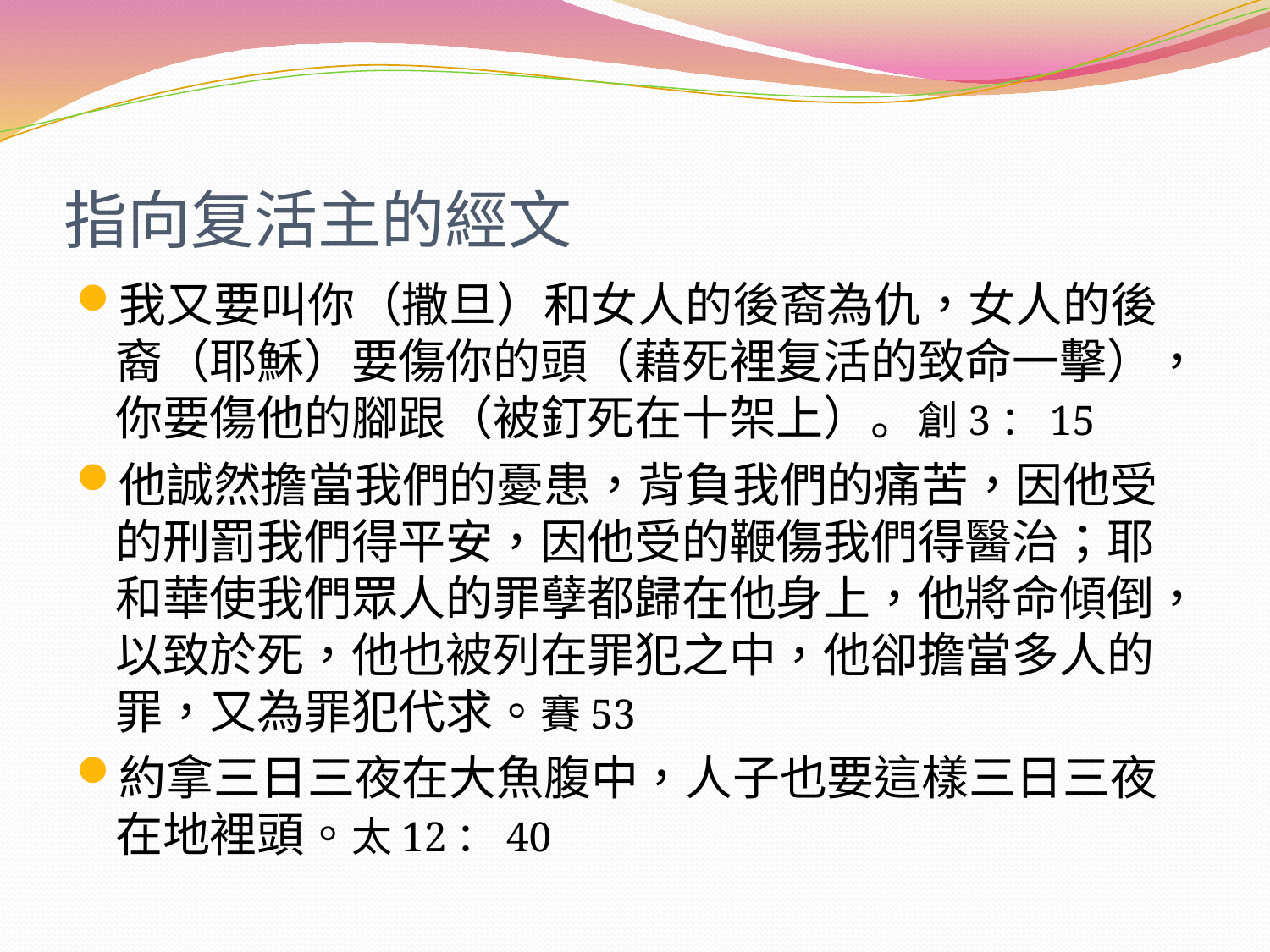

# 指向复活主的經文
我又要叫你（撒旦）和女人的後裔為仇，女人的後裔（耶穌）要傷你的頭（藉死裡复活的致命一擊），你要傷他的腳跟（被釘死在十架上）。創3：15
他誠然擔當我們的憂患，背負我們的痛苦，因他受的刑罰我們得平安，因他受的鞭傷我們得醫治；耶和華使我們眾人的罪孽都歸在他身上，他將命傾倒，以致於死，他也被列在罪犯之中，他卻擔當多人的罪，又為罪犯代求。賽53
約拿三日三夜在大魚腹中，人子也要這樣三日三夜在地裡頭。太12：40